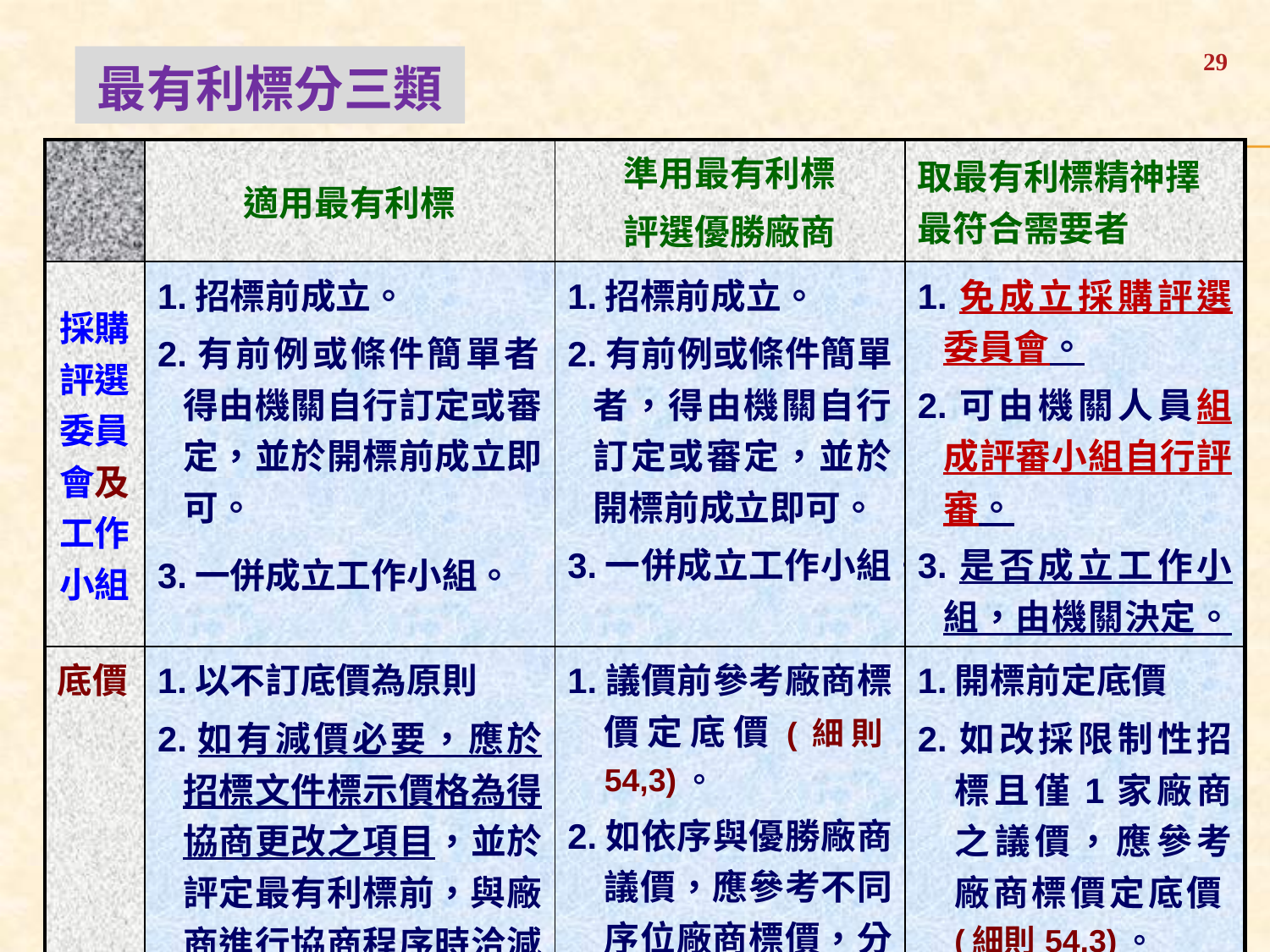

29
最有利標分三類
|  | 適用最有利標 | 準用最有利標 評選優勝廠商 | 取最有利標精神擇最符合需要者 |
| --- | --- | --- | --- |
| 採購評選委員會及工作小組 | 1.招標前成立。 2.有前例或條件簡單者，得由機關自行訂定或審定，並於開標前成立即可。 3.一併成立工作小組。 | 1.招標前成立。 2.有前例或條件簡單者，得由機關自行訂定或審定，並於開標前成立即可。 3.一併成立工作小組。 | 1.免成立採購評選委員會。 2.可由機關人員組成評審小組自行評審。 3.是否成立工作小組，由機關決定。 |
| 底價 | 1.以不訂底價為原則 2.如有減價必要，應於招標文件標示價格為得協商更改之項目，並於評定最有利標前，與廠商進行協商程序時洽減之，否則只能就廠商之標價決定是否接受。 | 1.議價前參考廠商標價定底價(細則54,3)。 2.如依序與優勝廠商議價，應參考不同序位廠商標價，分別定底價。 | 1.開標前定底價 2.如改採限制性招標且僅1家廠商之議價，應參考廠商標價定底價(細則54,3)。 |